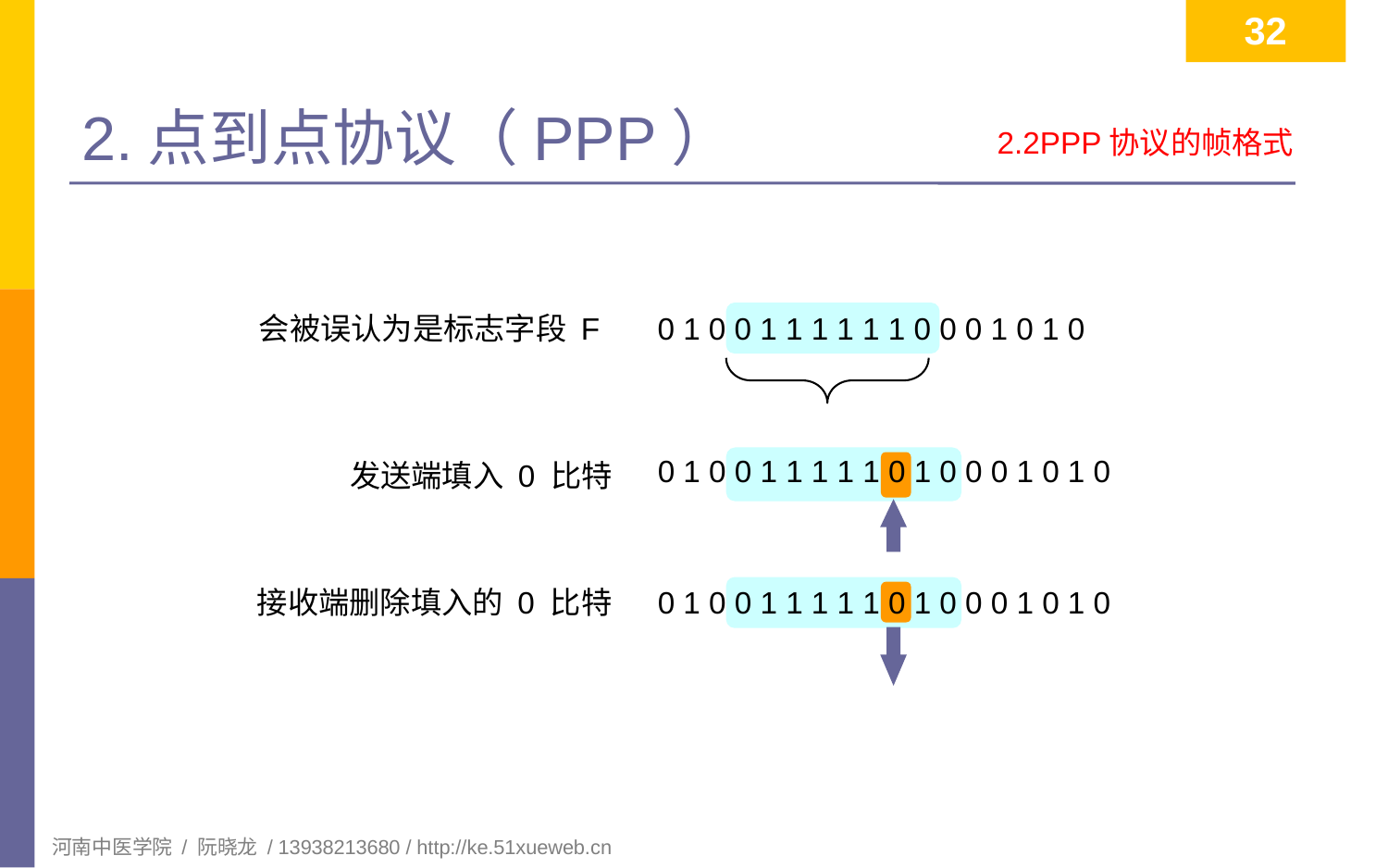

32
# 2.点到点协议（PPP）
2.2PPP协议的帧格式

会被误认为是标志字段 F
0 1 0 0 1 1 1 1 1 1 0 0 0 1 0 1 0

0 1 0 0 1 1 1 1 1 0 1 0 0 0 1 0 1 0

发送端填入 0 比特

接收端删除填入的 0 比特
0 1 0 0 1 1 1 1 1 0 1 0 0 0 1 0 1 0